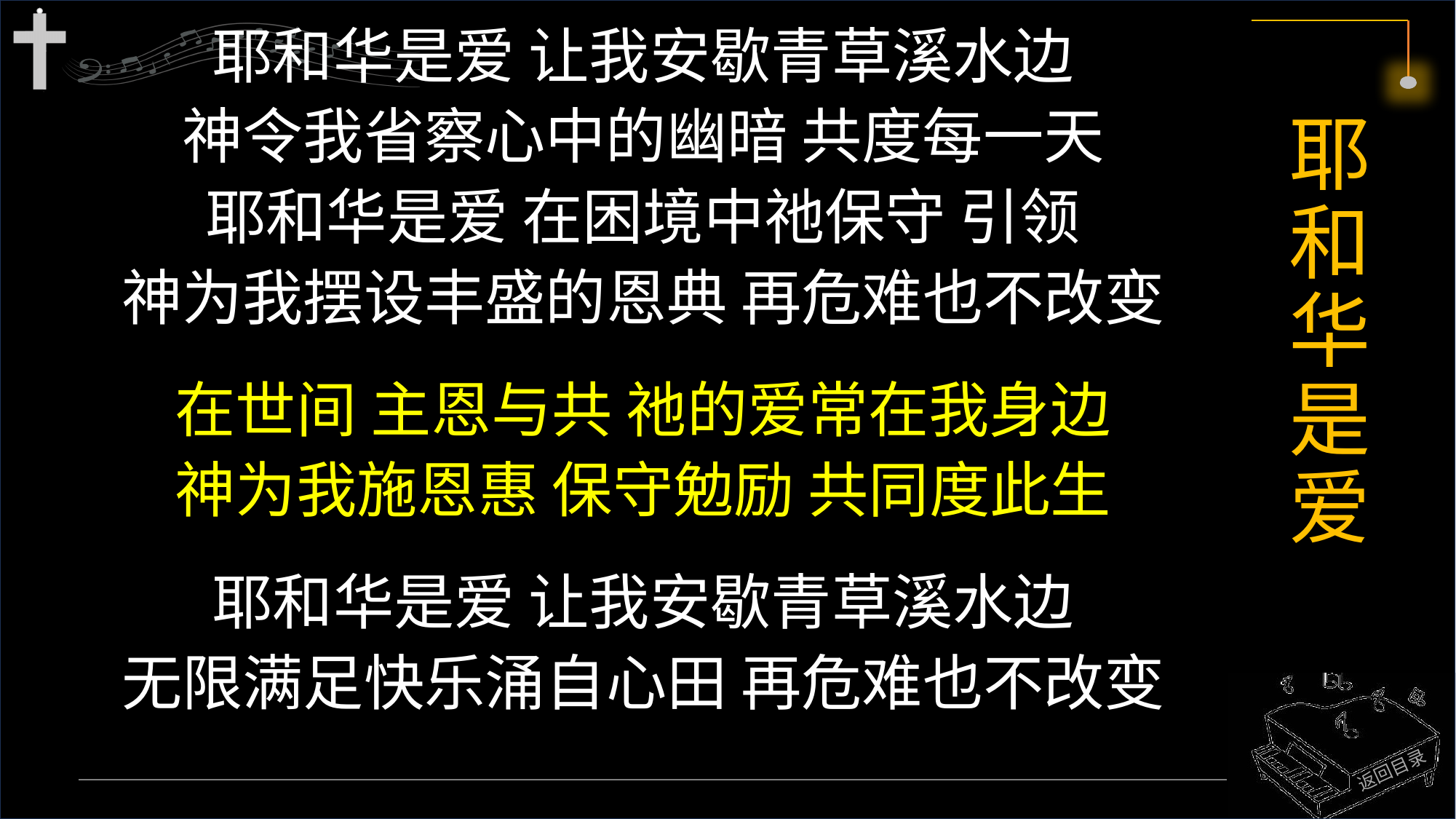

耶和华是爱 让我安歇青草溪水边
神令我省察心中的幽暗 共度每一天
耶和华是爱 在困境中祂保守 引领
神为我摆设丰盛的恩典 再危难也不改变

在世间 主恩与共 祂的爱常在我身边
神为我施恩惠 保守勉励 共同度此生

耶和华是爱 让我安歇青草溪水边
无限满足快乐涌自心田 再危难也不改变
# 耶和华是爱